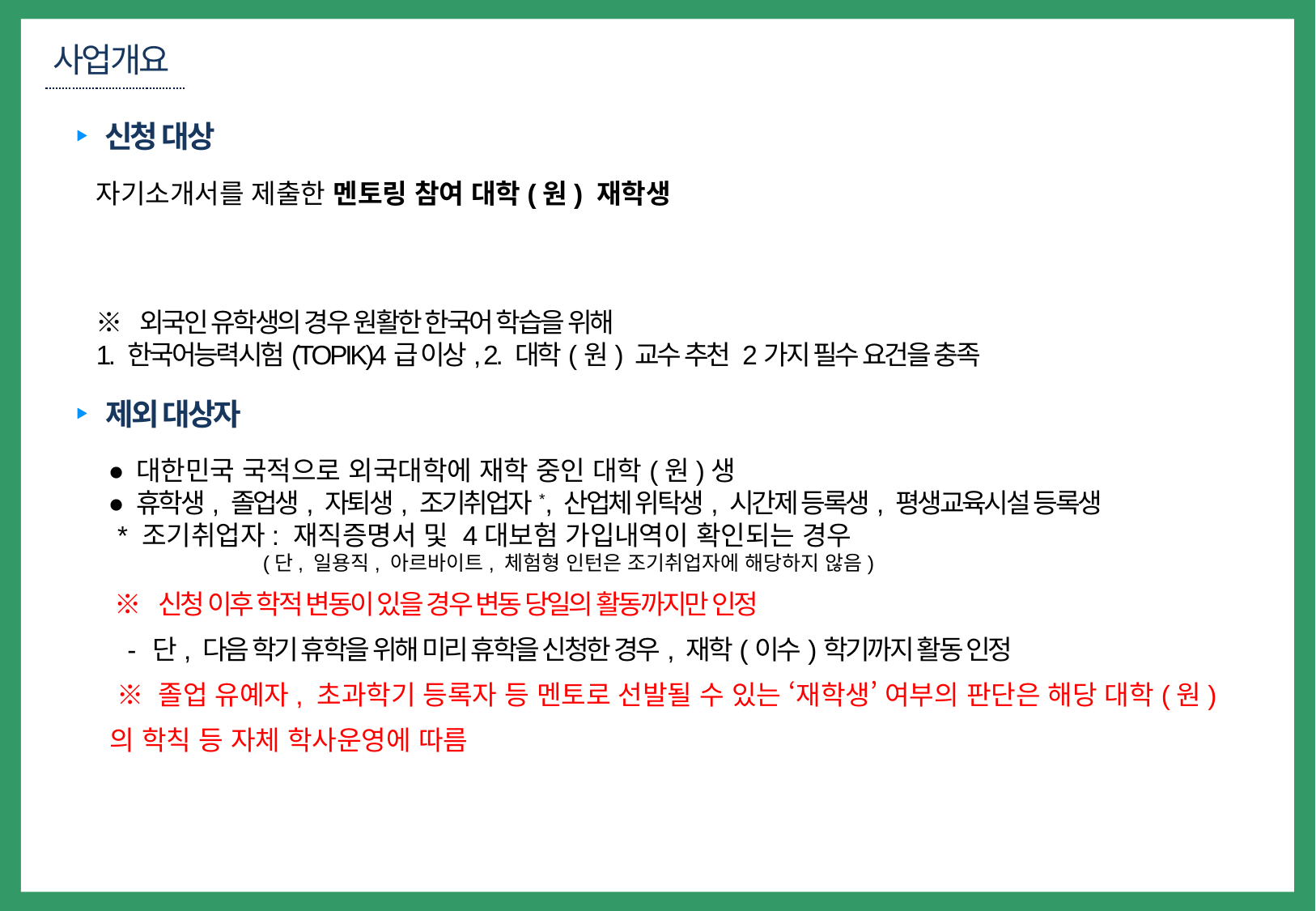

사업개요
신청 대상

자기소개서를 제출한 멘토링 참여 대학(원) 재학생

※  외국인 유학생의 경우 원활한 한국어 학습을 위해
1. 한국어능력시험(TOPIK)4급 이상, 2. 대학(원) 교수 추천 2가지 필수 요건을 충족
제외 대상자

⦁ 대한민국 국적으로 외국대학에 재학 중인 대학(원)생
⦁ 휴학생, 졸업생, 자퇴생, 조기취업자*, 산업체 위탁생, 시간제 등록생, 평생교육시설 등록생
 * 조기취업자: 재직증명서 및 4대보험 가입내역이 확인되는 경우
                           (단, 일용직, 아르바이트, 체험형 인턴은 조기취업자에 해당하지 않음)
 ※  신청 이후 학적 변동이 있을 경우 변동 당일의 활동까지만 인정
   -  단, 다음 학기 휴학을 위해 미리 휴학을 신청한 경우, 재학(이수)학기까지 활동 인정
 ※ 졸업 유예자, 초과학기 등록자 등 멘토로 선발될 수 있는 ‘재학생’ 여부의 판단은 해당 대학(원)의 학칙 등 자체 학사운영에 따름